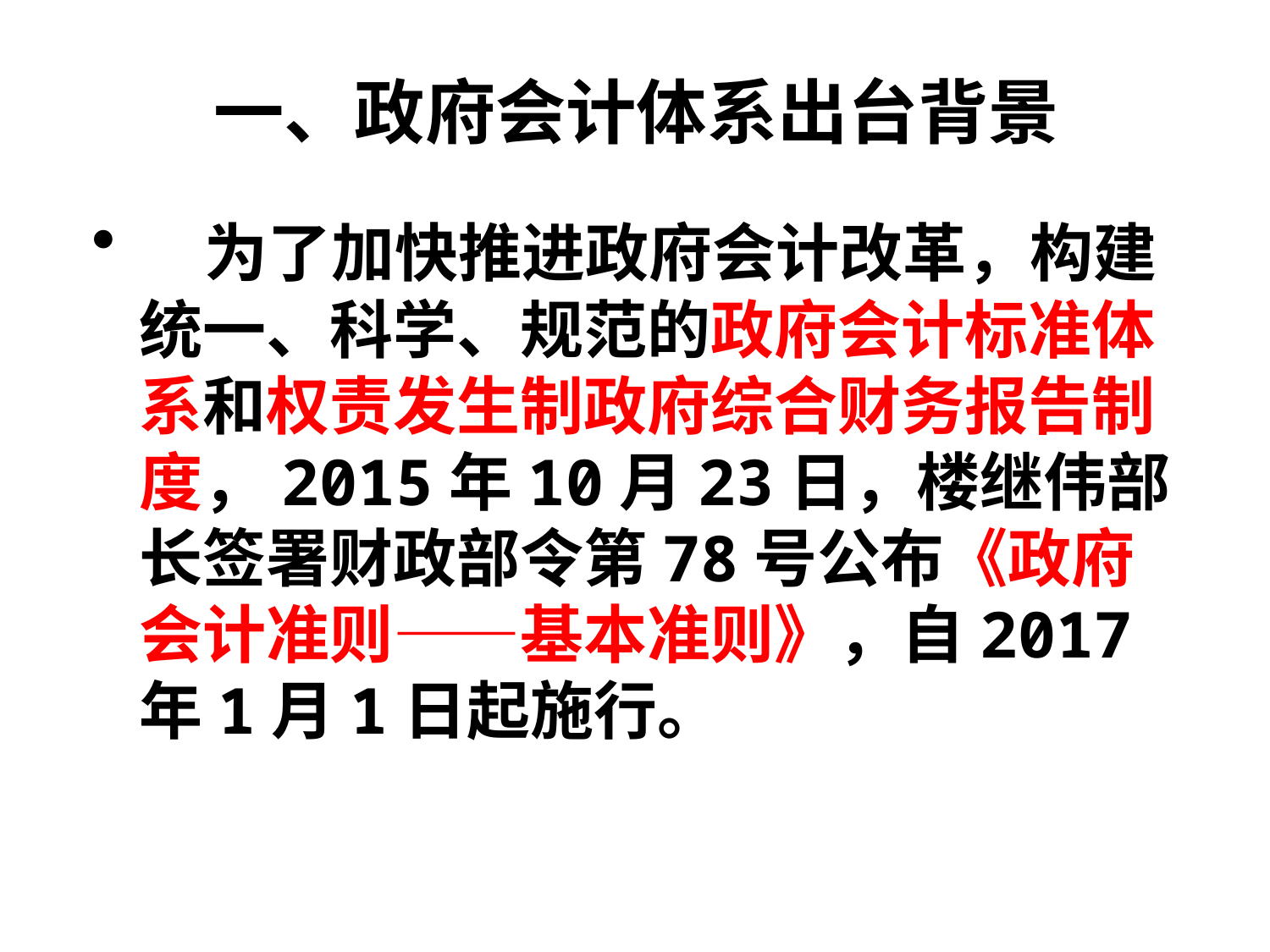

# 一、政府会计体系出台背景
   为了加快推进政府会计改革，构建统一、科学、规范的政府会计标准体系和权责发生制政府综合财务报告制度，2015年10月23日，楼继伟部长签署财政部令第78号公布《政府会计准则——基本准则》，自2017年1月1日起施行。